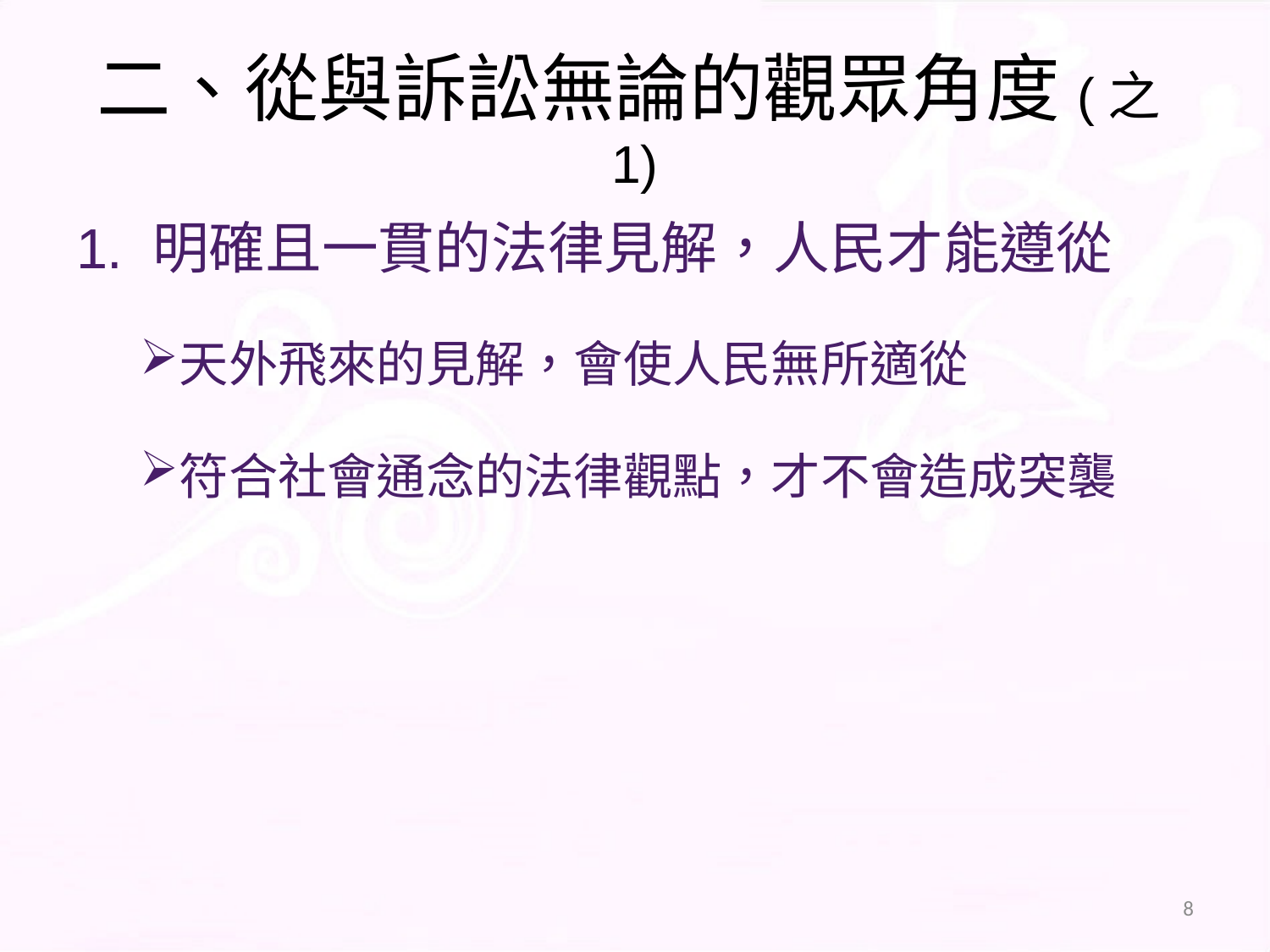

# 二、從與訴訟無論的觀眾角度(之1)
1. 明確且一貫的法律見解，人民才能遵從
天外飛來的見解，會使人民無所適從
符合社會通念的法律觀點，才不會造成突襲
8